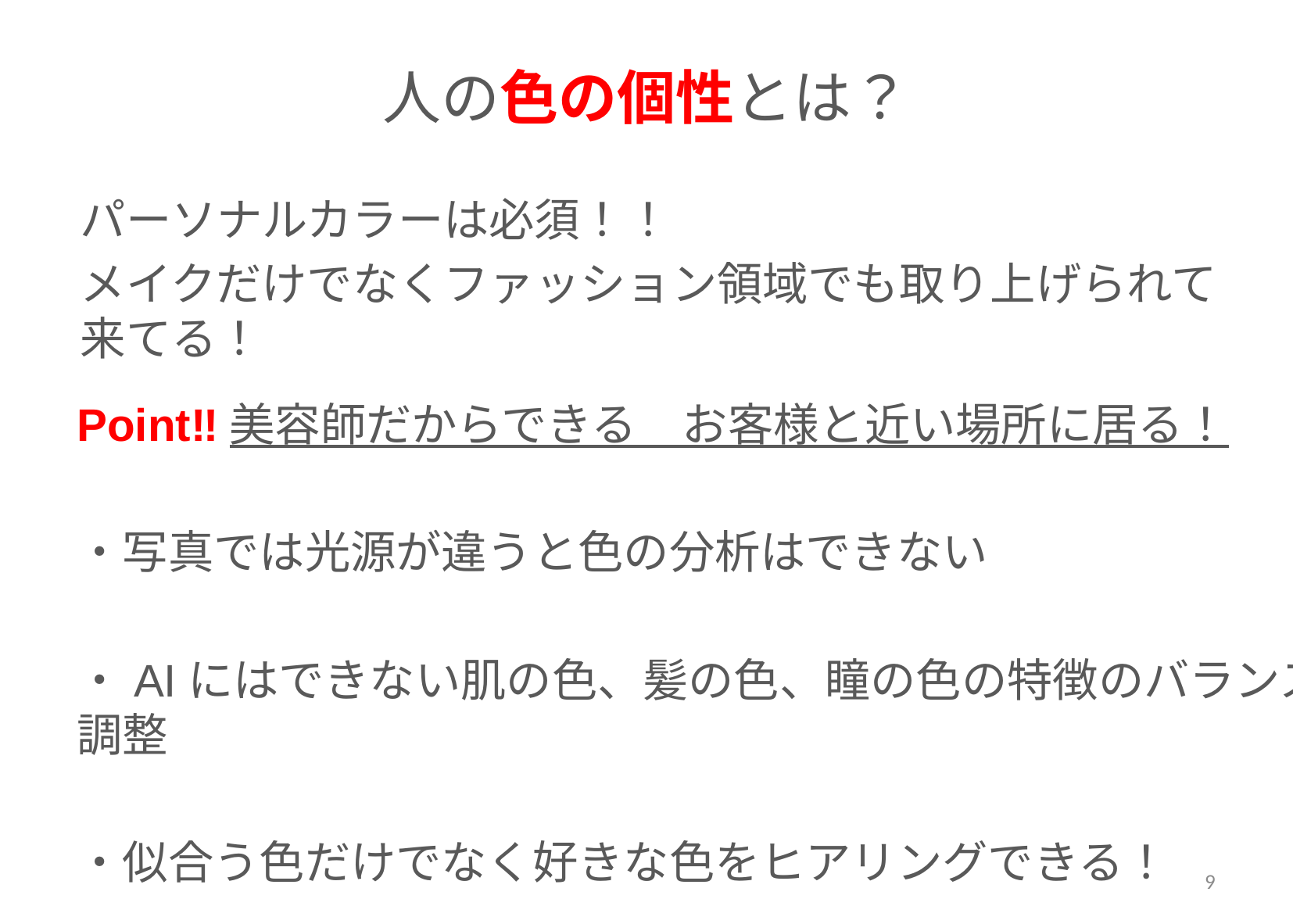

# 人の色の個性とは？
パーソナルカラーは必須！！
メイクだけでなくファッション領域でも取り上げられて来てる！
Point‼美容師だからできる　お客様と近い場所に居る！

・写真では光源が違うと色の分析はできない

・AIにはできない肌の色、髪の色、瞳の色の特徴のバランス調整

・似合う色だけでなく好きな色をヒアリングできる！

9